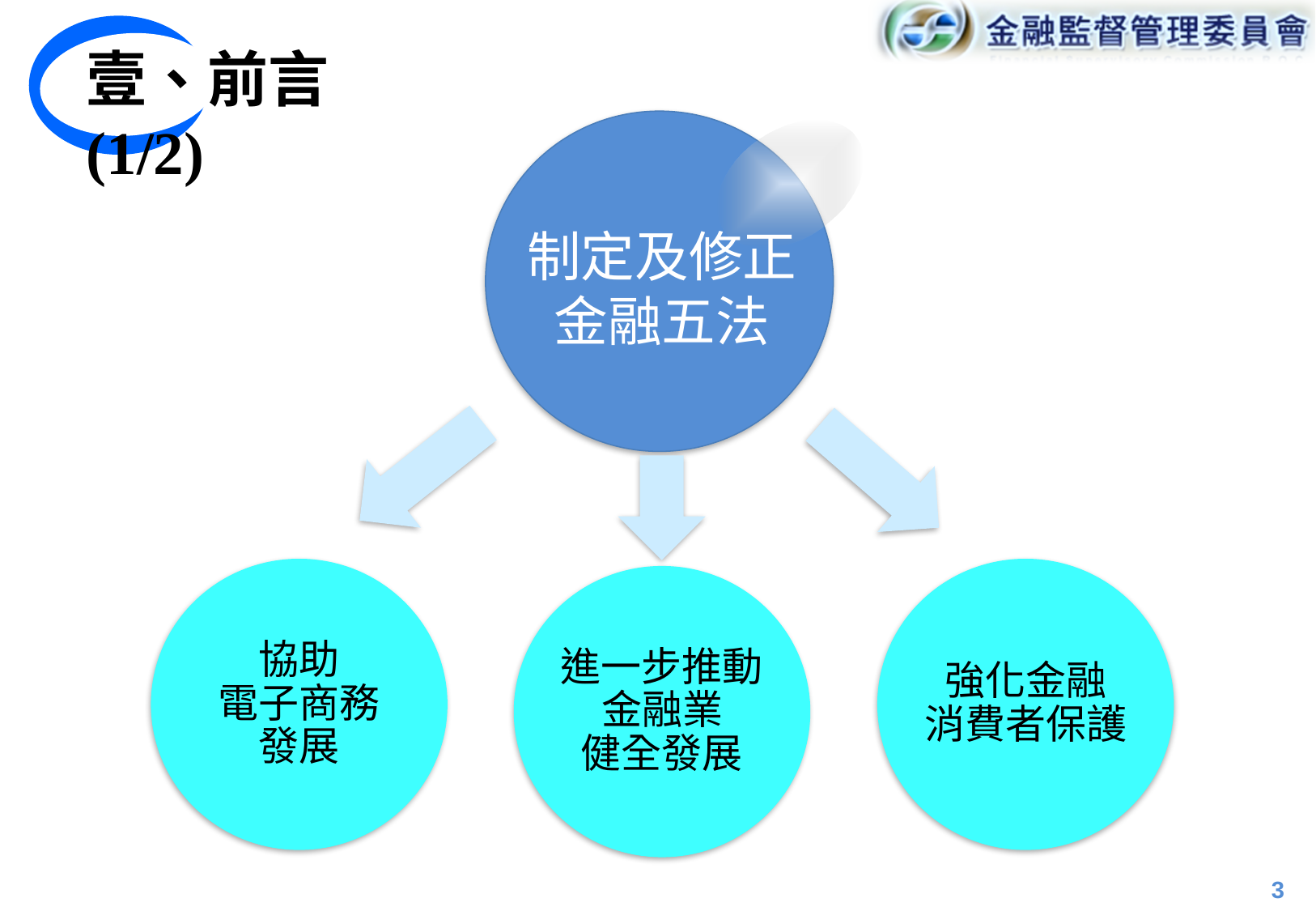

壹、前言(1/2)

制定及修正
金融五法

協助
電子商務
發展
強化金融
消費者保護
進一步推動金融業
健全發展
3